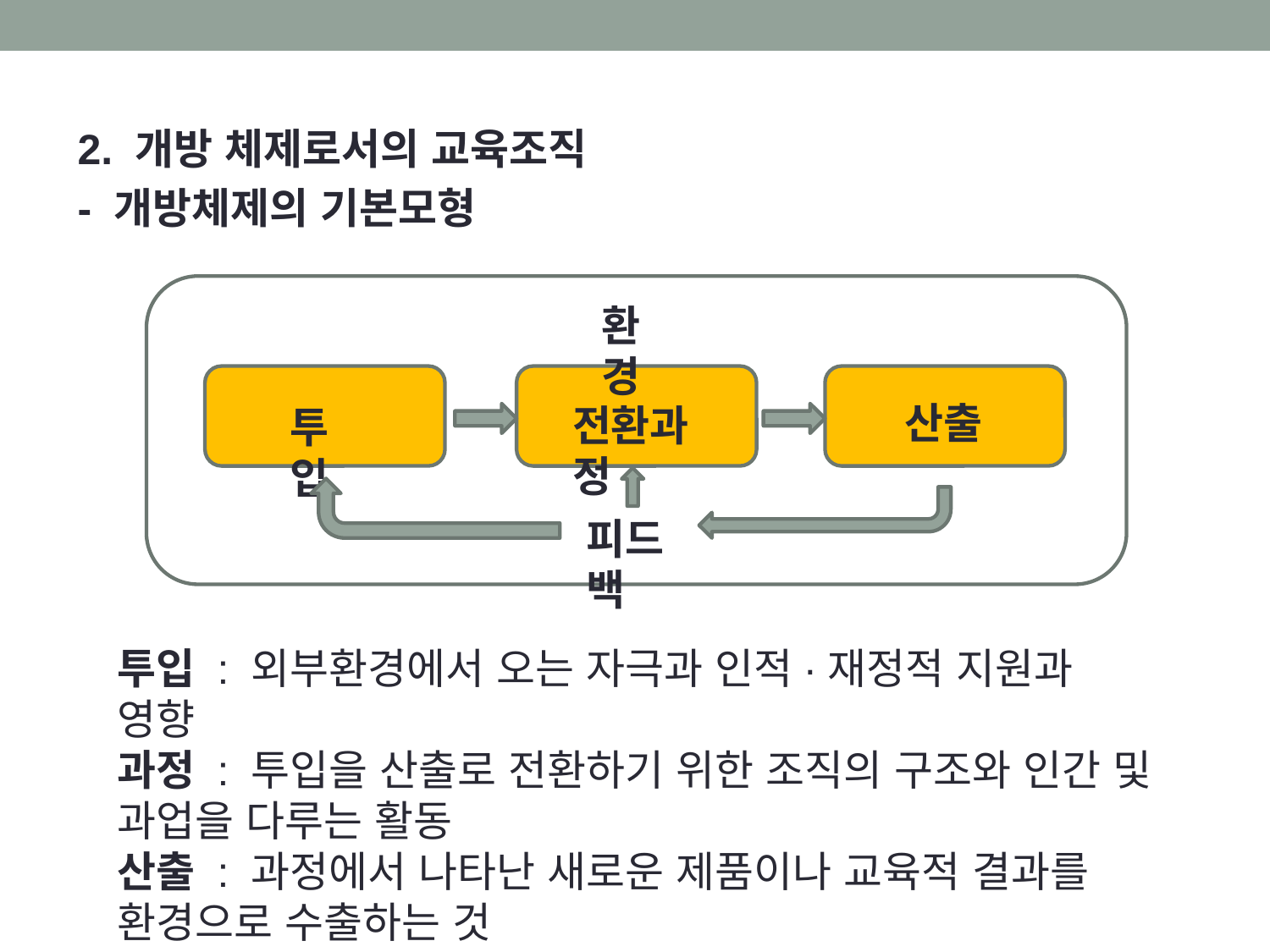

2. 개방 체제로서의 교육조직
- 개방체제의 기본모형

환경

산출
전환과정
투입

피드백
투입 : 외부환경에서 오는 자극과 인적·재정적 지원과 영향
과정 : 투입을 산출로 전환하기 위한 조직의 구조와 인간 및 과업을 다루는 활동
산출 : 과정에서 나타난 새로운 제품이나 교육적 결과를 환경으로 수출하는 것